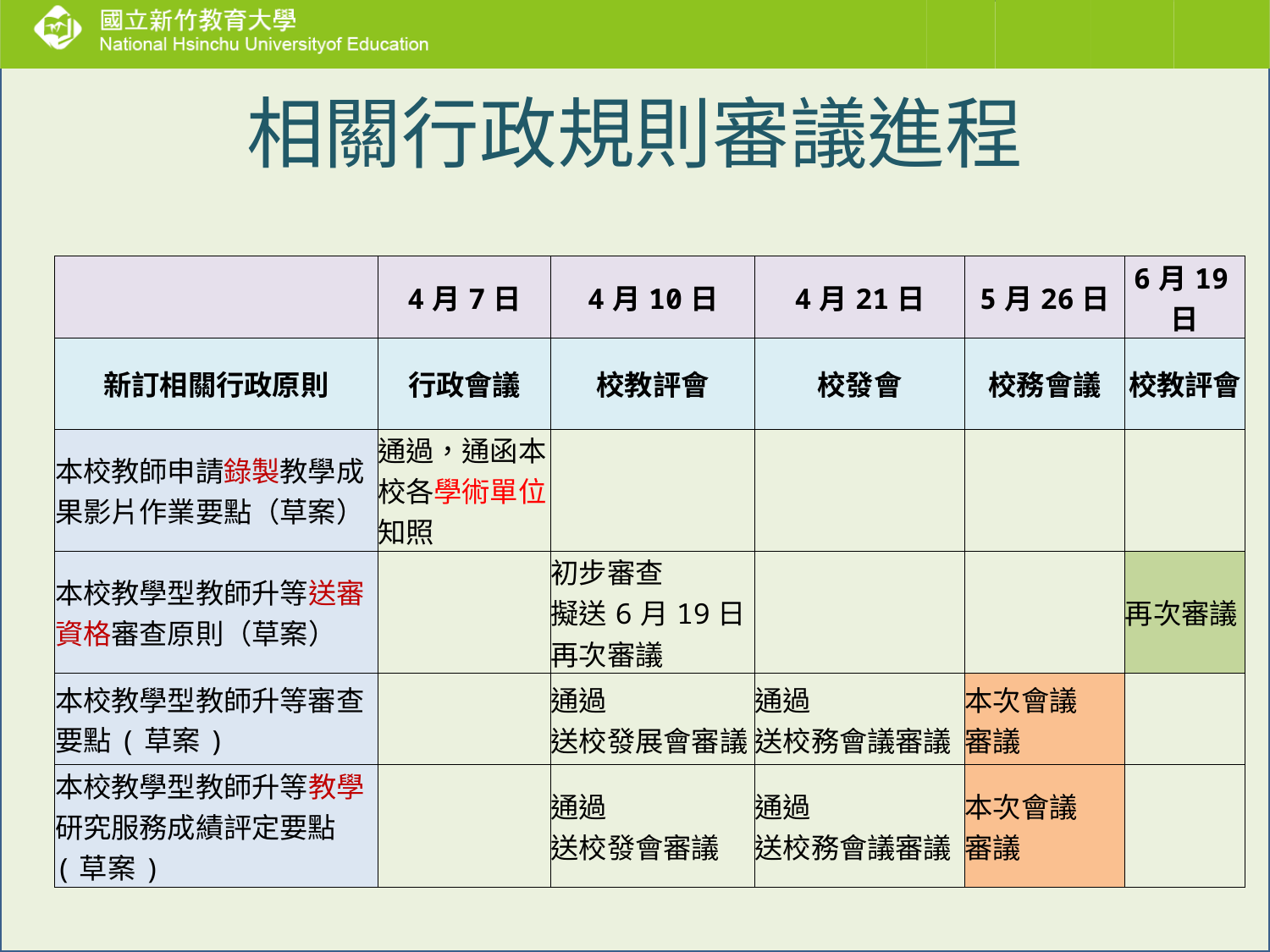

# 相關行政規則審議進程
|  | 4月7日 | 4月10日 | 4月21日 | 5月26日 | 6月19日 |
| --- | --- | --- | --- | --- | --- |
| 新訂相關行政原則 | 行政會議 | 校教評會 | 校發會 | 校務會議 | 校教評會 |
| 本校教師申請錄製教學成果影片作業要點（草案） | 通過，通函本校各學術單位知照 |  |  |  |  |
| 本校教學型教師升等送審資格審查原則（草案） |  | 初步審查 擬送6月19日再次審議 |  |  | 再次審議 |
| 本校教學型教師升等審查要點(草案) |  | 通過 送校發展會審議 | 通過 送校務會議審議 | 本次會議 審議 |  |
| 本校教學型教師升等教學研究服務成績評定要點(草案) |  | 通過 送校發會審議 | 通過 送校務會議審議 | 本次會議 審議 |  |